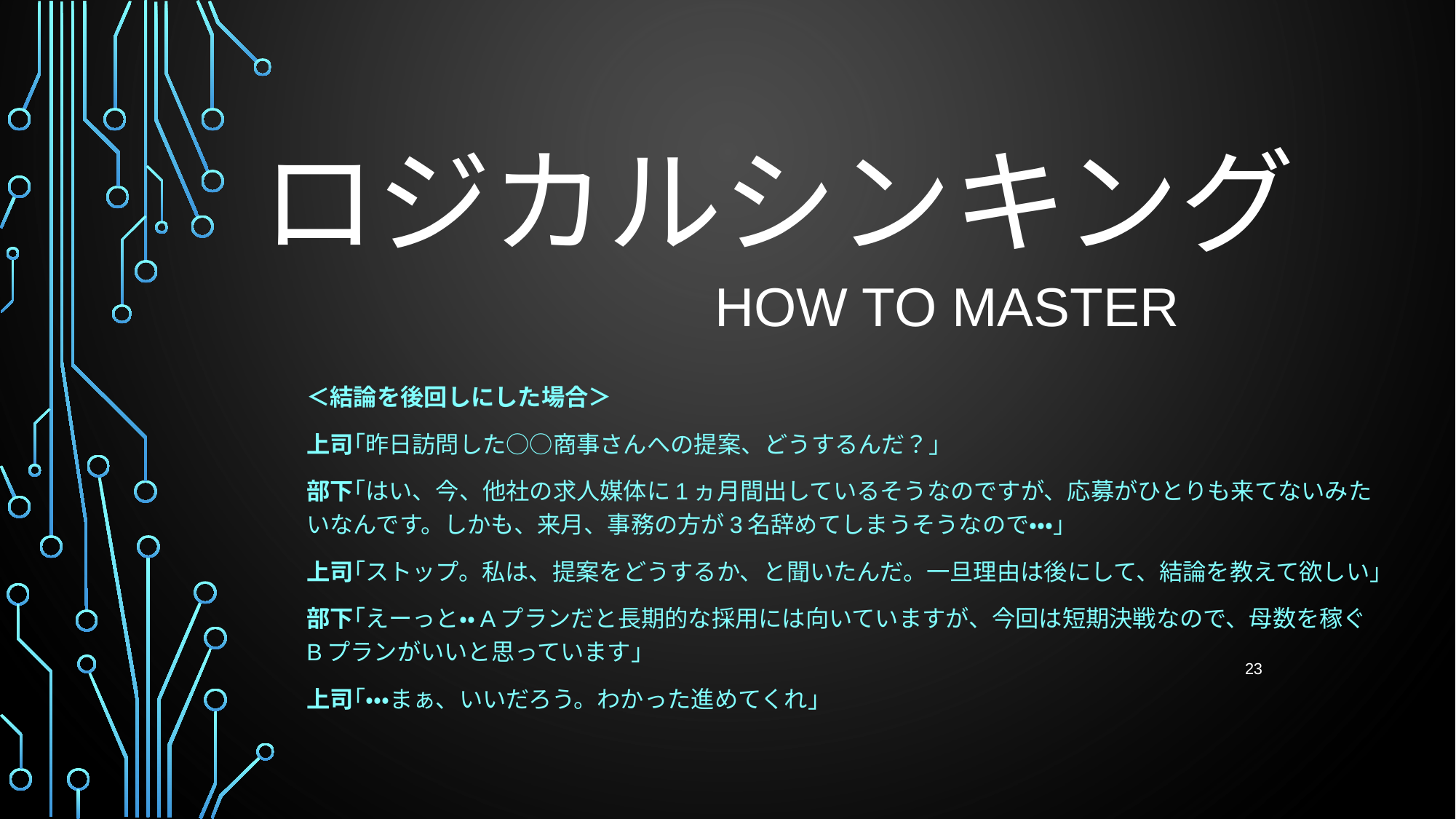

# ロジカルシンキング
HOW TO MASTER
＜結論を後回しにした場合＞
上司｢昨日訪問した○○商事さんへの提案、どうするんだ？｣
部下｢はい、今、他社の求人媒体に1ヵ月間出しているそうなのですが、応募がひとりも来てないみたいなんです。しかも、来月、事務の方が3名辞めてしまうそうなので・・・｣
上司｢ストップ。私は、提案をどうするか、と聞いたんだ。一旦理由は後にして、結論を教えて欲しい｣
部下｢えーっと・・Aプランだと長期的な採用には向いていますが、今回は短期決戦なので、母数を稼ぐBプランがいいと思っています｣
上司｢・・・まぁ、いいだろう。わかった進めてくれ｣
23